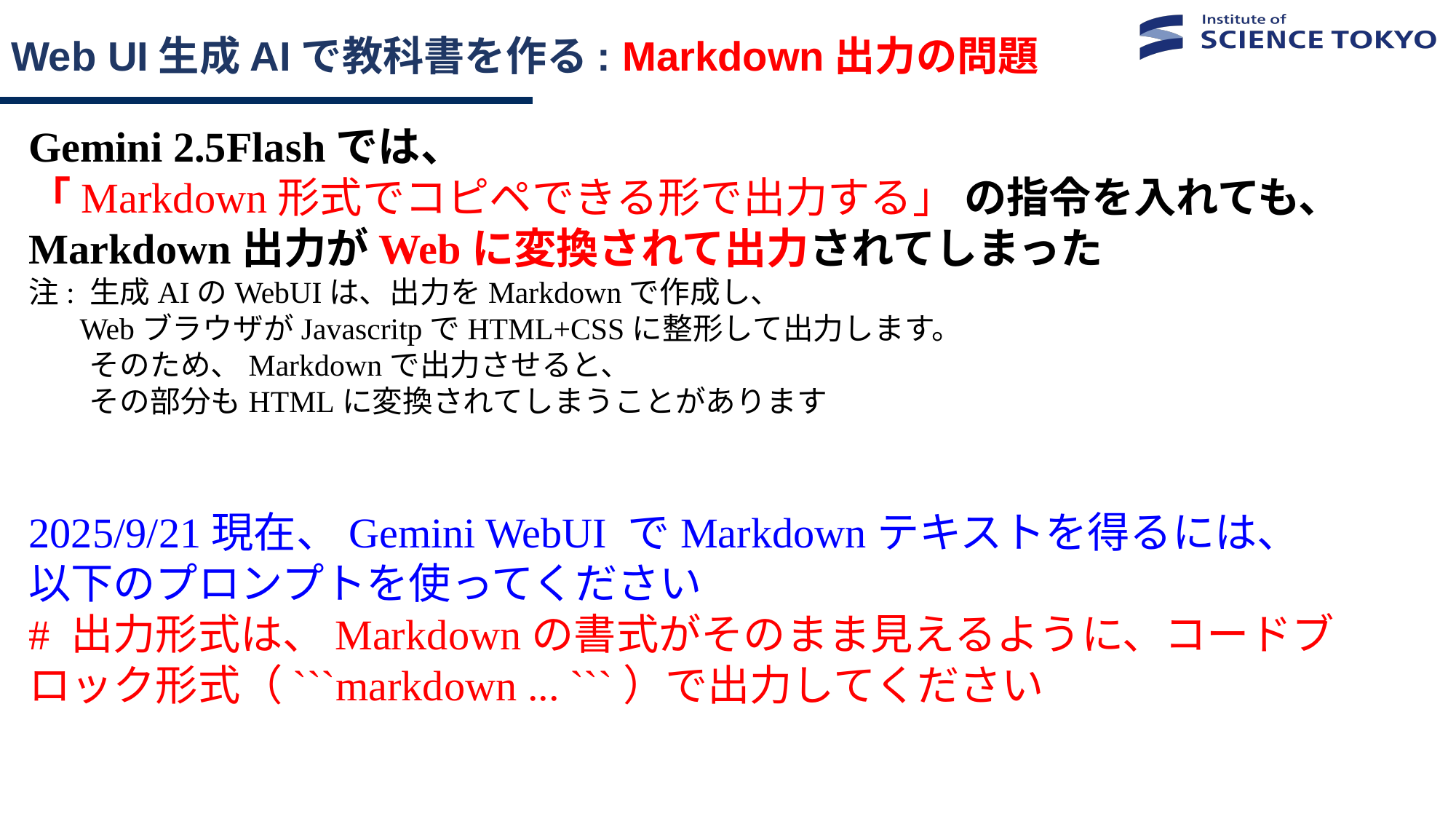

# Web UI生成AIで教科書を作る: Markdown出力の問題
Gemini 2.5Flashでは、
「Markdown形式でコピペできる形で出力する」 の指令を入れても、
Markdown出力がWebに変換されて出力されてしまった
注: 生成AIのWebUIは、出力をMarkdownで作成し、
　  WebブラウザがJavascritpでHTML+CSSに整形して出力します。
　　そのため、Markdownで出力させると、
　　その部分もHTMLに変換されてしまうことがあります

2025/9/21現在、Gemini WebUI でMarkdownテキストを得るには、
以下のプロンプトを使ってください
# 出力形式は、Markdownの書式がそのまま見えるように、コードブロック形式（```markdown ... ```）で出力してください